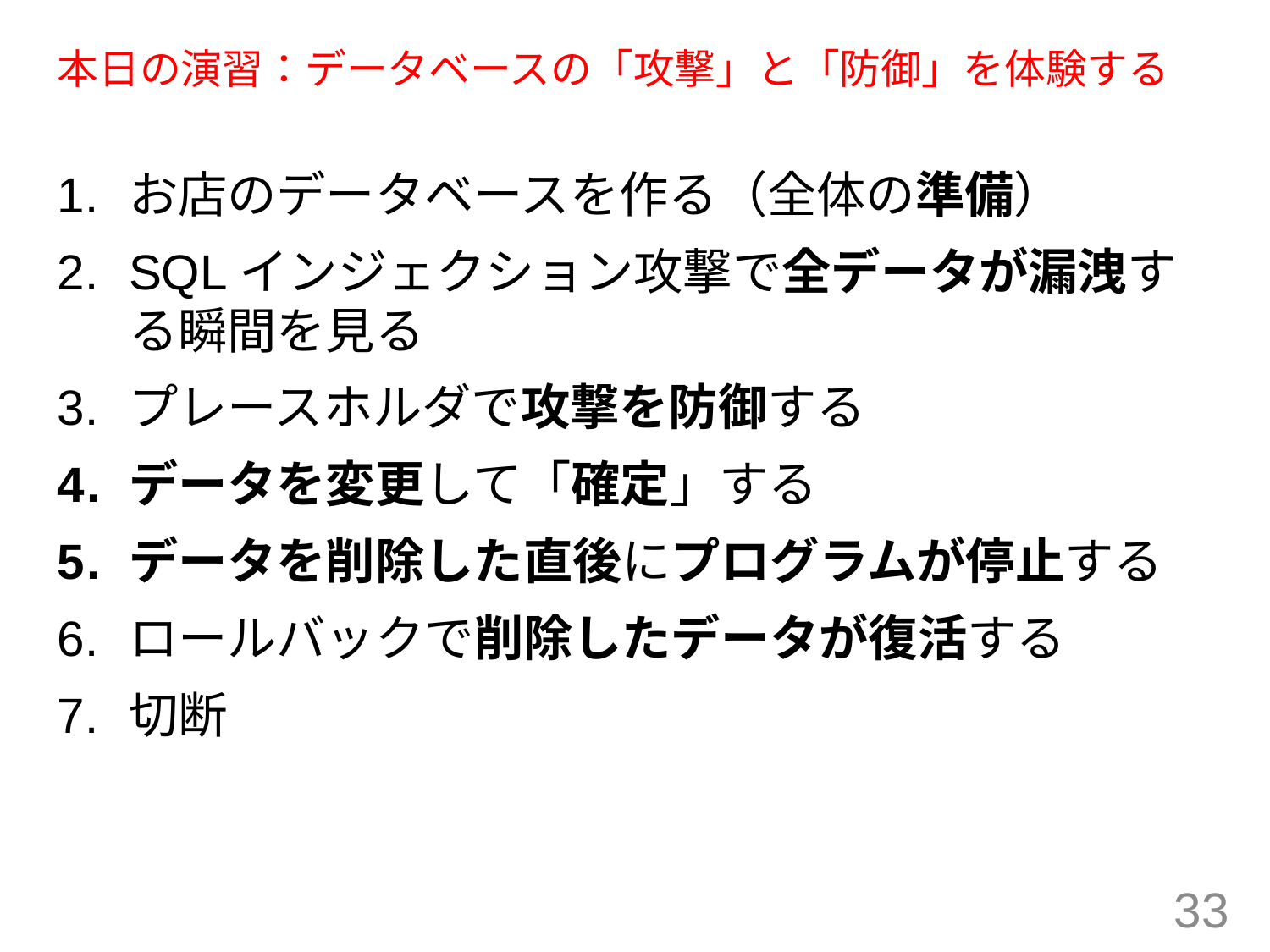

# 本日の演習：データベースの「攻撃」と「防御」を体験する
お店のデータベースを作る（全体の準備）
SQLインジェクション攻撃で全データが漏洩する瞬間を見る
プレースホルダで攻撃を防御する
データを変更して「確定」する
データを削除した直後にプログラムが停止する
ロールバックで削除したデータが復活する
切断
33